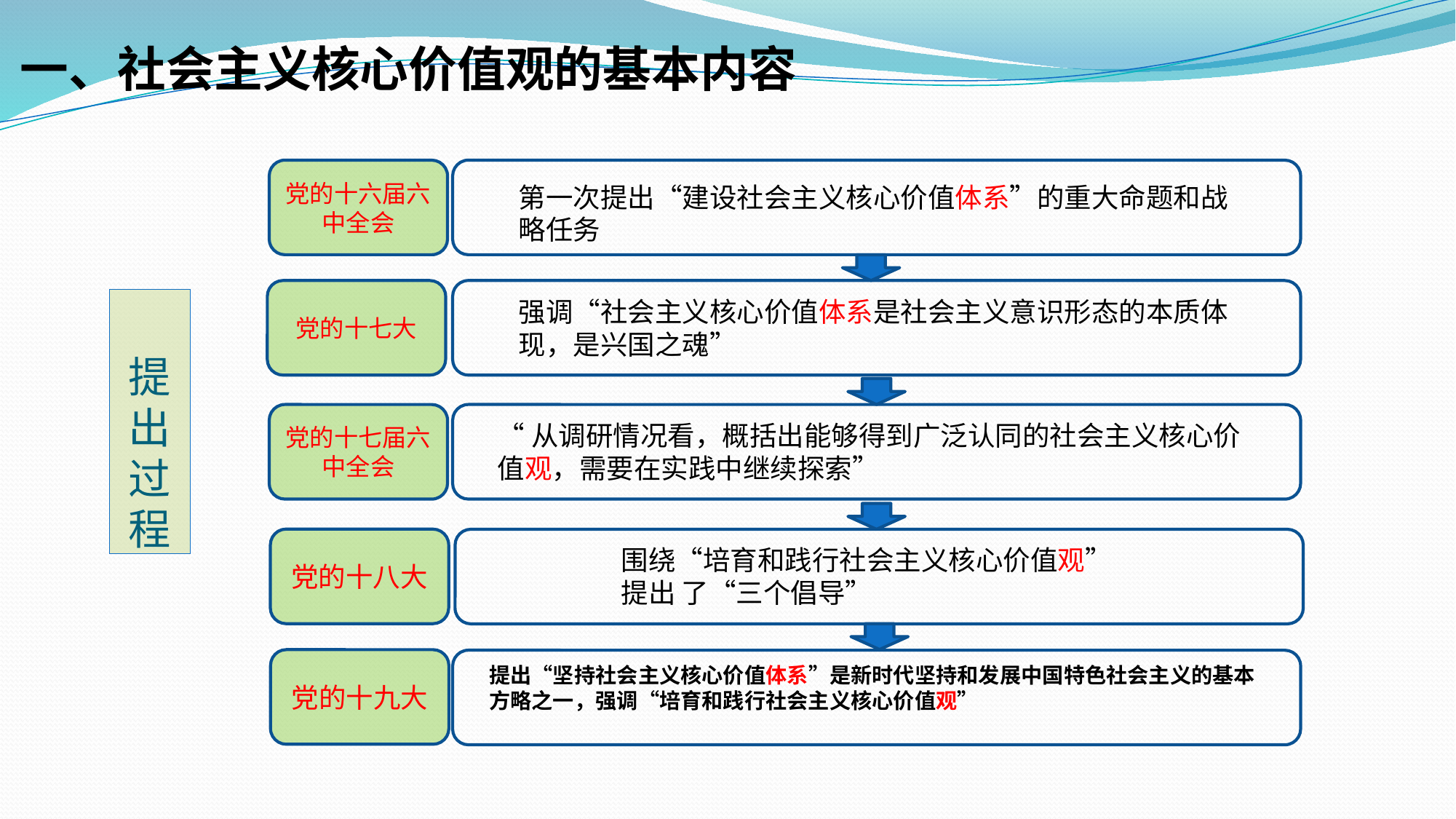

一、社会主义核心价值观的基本内容
党的十六届六中全会

第一次提出“建设社会主义核心价值体系”的重大命题和战略任务

党的十七大

提
出
过
程
强调“社会主义核心价值体系是社会主义意识形态的本质体现，是兴国之魂”

党的十七届六中全会

“从调研情况看，概括出能够得到广泛认同的社会主义核心价值观，需要在实践中继续探索”

党的十八大

围绕“培育和践行社会主义核心价值观”提出 了“三个倡导”

党的十九大

提出“坚持社会主义核心价值体系”是新时代坚持和发展中国特色社会主义的基本方略之一，强调“培育和践行社会主义核心价值观”